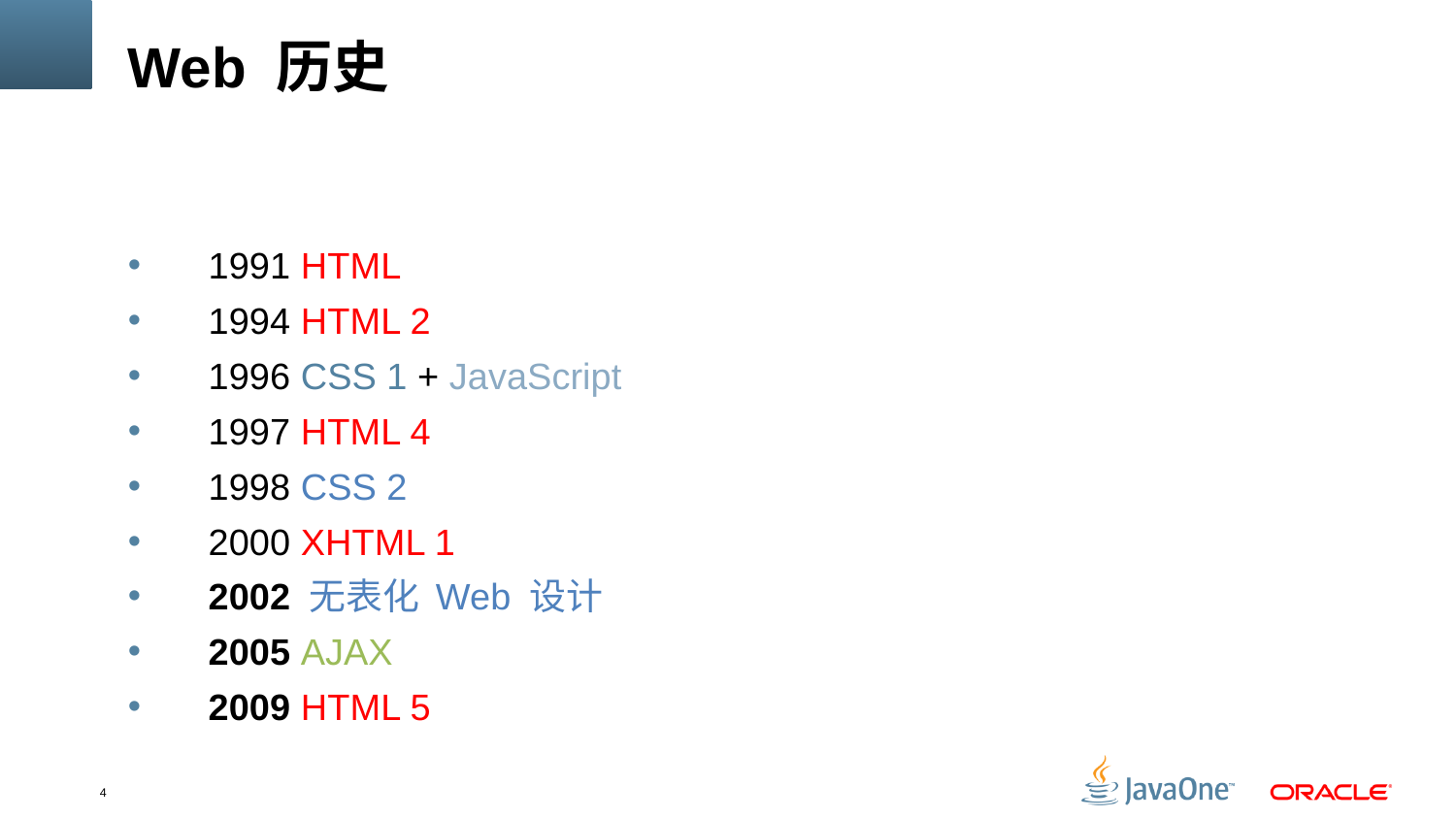

# Web 历史

1991 HTML
1994 HTML 2
1996 CSS 1 + JavaScript
1997 HTML 4
1998 CSS 2
2000 XHTML 1
2002 无表化 Web 设计
2005 AJAX
2009 HTML 5